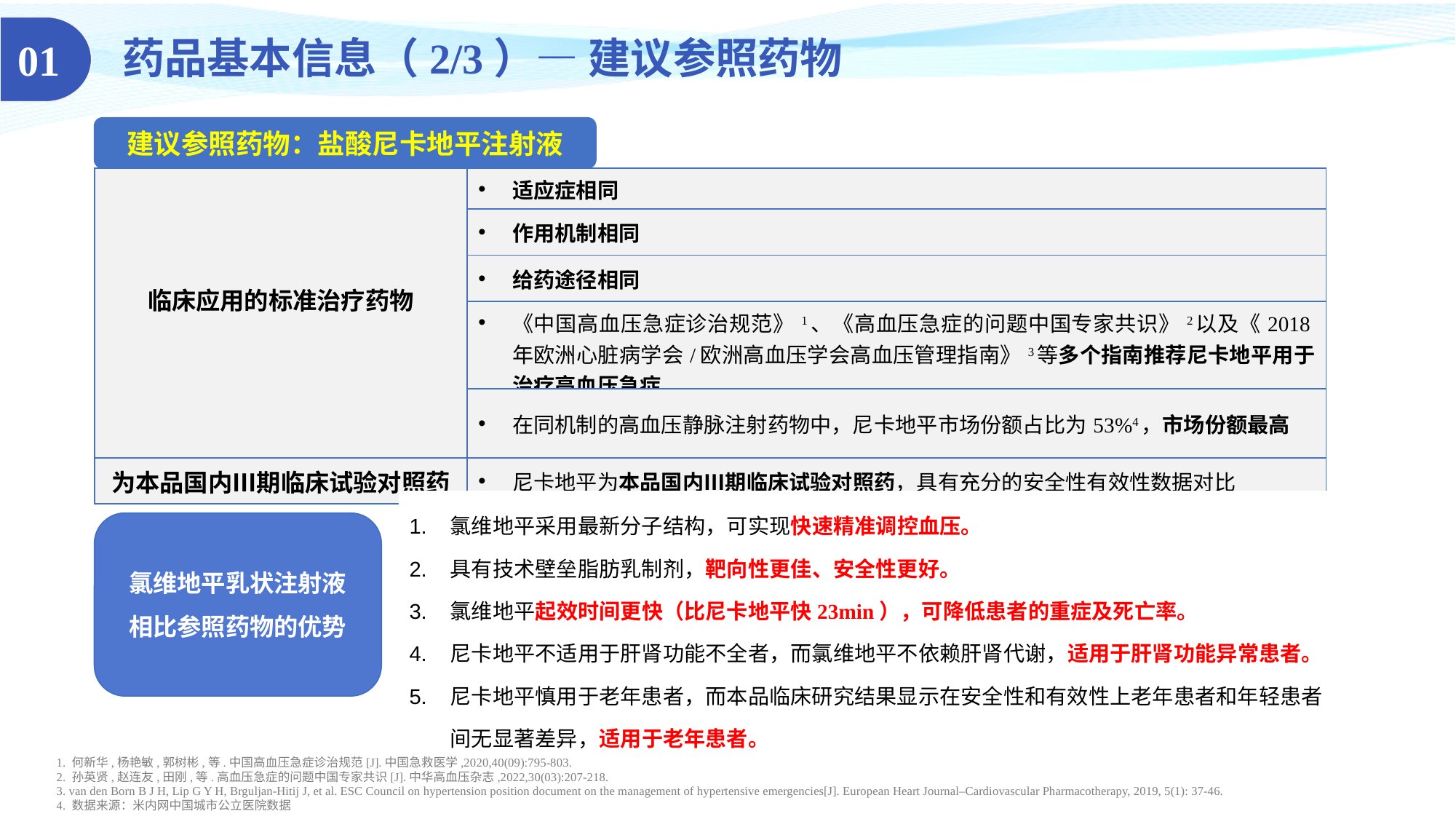

01
药品基本信息（2/3）— 建议参照药物
建议参照药物：盐酸尼卡地平注射液
| 临床应用的标准治疗药物 | 适应症相同 |
| --- | --- |
|  | 作用机制相同 |
|  | 给药途径相同 |
|  | 《中国高血压急症诊治规范》1、《高血压急症的问题中国专家共识》2以及《2018年欧洲心脏病学会/欧洲高血压学会高血压管理指南》3等多个指南推荐尼卡地平用于治疗高血压急症 |
|  | 在同机制的高血压静脉注射药物中，尼卡地平市场份额占比为53%4，市场份额最高 |
| 为本品国内Ⅲ期临床试验对照药 | 尼卡地平为本品国内Ⅲ期临床试验对照药，具有充分的安全性有效性数据对比 |
氯维地平采用最新分子结构，可实现快速精准调控血压。
具有技术壁垒脂肪乳制剂，靶向性更佳、安全性更好。
氯维地平起效时间更快（比尼卡地平快23min），可降低患者的重症及死亡率。
尼卡地平不适用于肝肾功能不全者，而氯维地平不依赖肝肾代谢，适用于肝肾功能异常患者。
尼卡地平慎用于老年患者，而本品临床研究结果显示在安全性和有效性上老年患者和年轻患者间无显著差异，适用于老年患者。
氯维地平乳状注射液
相比参照药物的优势
1. 何新华,杨艳敏,郭树彬,等.中国高血压急症诊治规范[J].中国急救医学,2020,40(09):795-803.
2. 孙英贤,赵连友,田刚,等.高血压急症的问题中国专家共识[J].中华高血压杂志,2022,30(03):207-218.
3. van den Born B J H, Lip G Y H, Brguljan-Hitij J, et al. ESC Council on hypertension position document on the management of hypertensive emergencies[J]. European Heart Journal–Cardiovascular Pharmacotherapy, 2019, 5(1): 37-46.
4. 数据来源：米内网中国城市公立医院数据
4